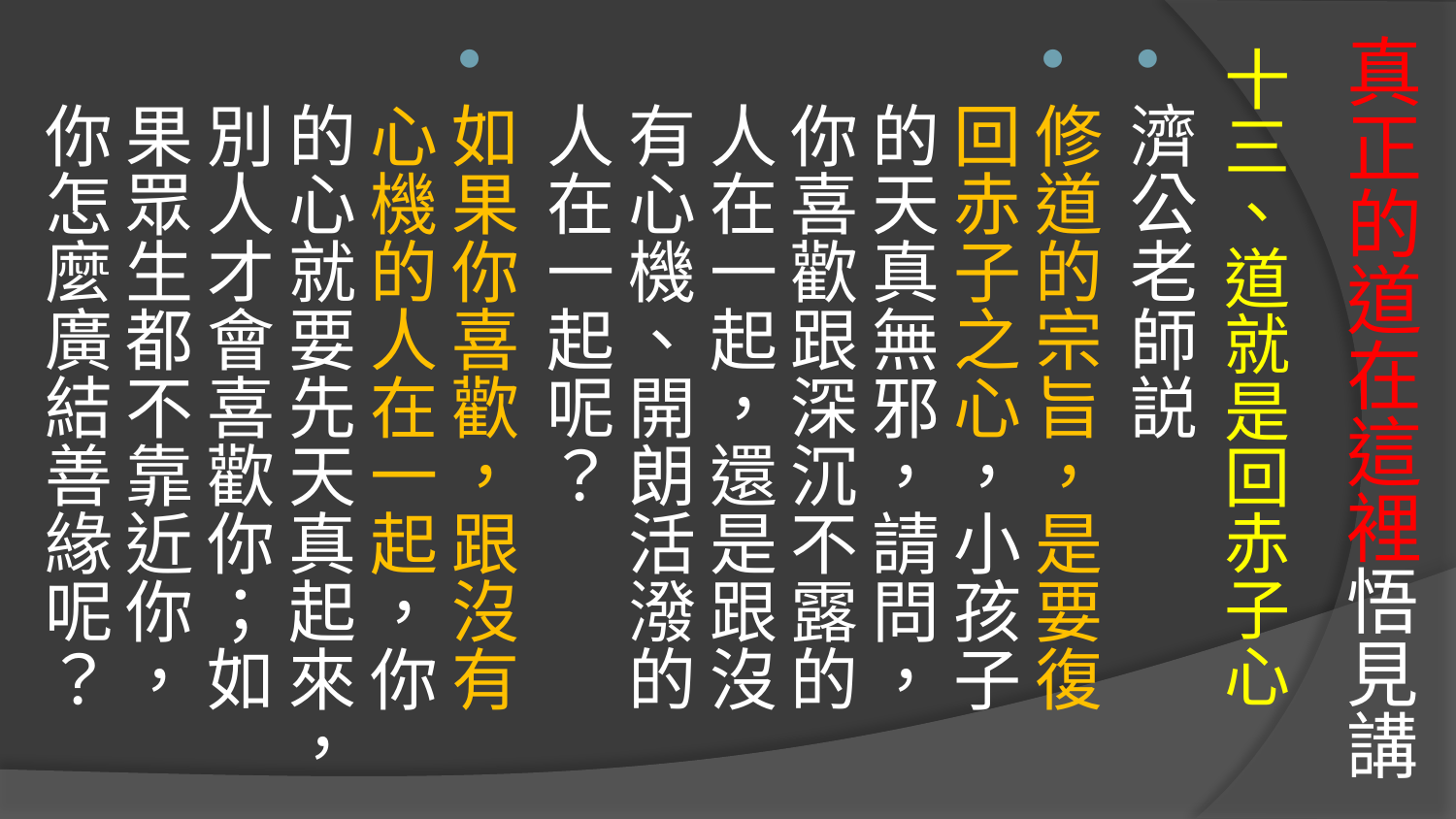

# 真正的道在這裡悟見講
十三、道就是回赤子心
濟公老師説
修道的宗旨，是要復回赤子之心，小孩子的天真無邪，請問，你喜歡跟深沉不露的人在一起，還是跟沒有心機、開朗活潑的人在一起呢？
如果你喜歡，跟沒有心機的人在一起，你的心就要先天真起來，別人才會喜歡你；如果眾生都不靠近你，你怎麼廣結善緣呢？